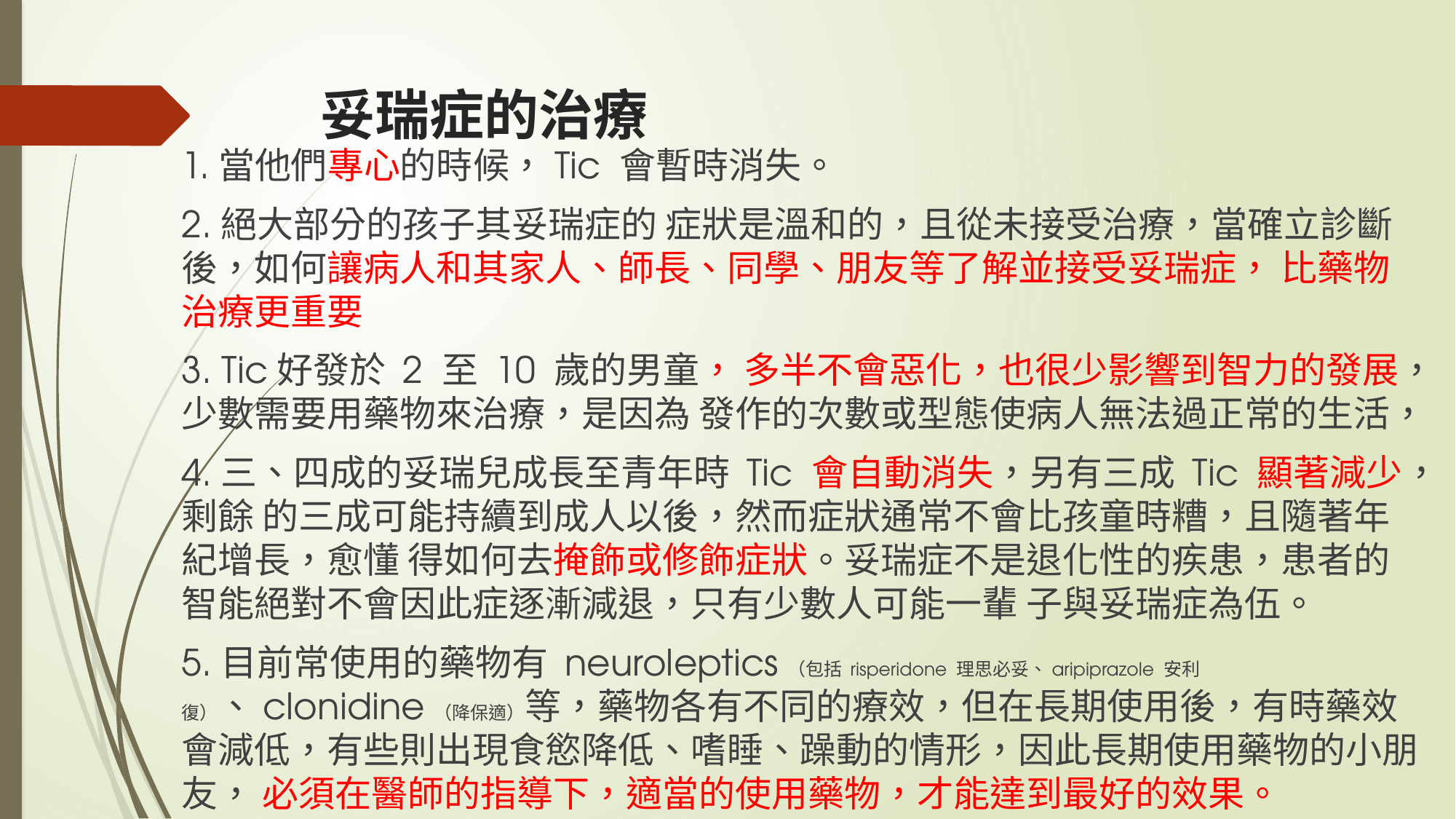

# 妥瑞症的治療
1.當他們專心的時候，Tic 會暫時消失。
2.絕大部分的孩子其妥瑞症的 症狀是溫和的，且從未接受治療，當確立診斷後，如何讓病人和其家人、師長、同學、朋友等了解並接受妥瑞症， 比藥物治療更重要
3. Tic好發於 2 至 10 歲的男童， 多半不會惡化，也很少影響到智力的發展，少數需要用藥物來治療，是因為 發作的次數或型態使病人無法過正常的生活，
4.三、四成的妥瑞兒成長至青年時 Tic 會自動消失，另有三成 Tic 顯著減少，剩餘 的三成可能持續到成人以後，然而症狀通常不會比孩童時糟，且隨著年紀增長，愈懂 得如何去掩飾或修飾症狀。妥瑞症不是退化性的疾患，患者的智能絕對不會因此症逐漸減退，只有少數人可能一輩 子與妥瑞症為伍。
5.目前常使用的藥物有 neuroleptics（包括 risperidone 理思必妥、aripiprazole 安利 復）、clonidine（降保適）等，藥物各有不同的療效，但在長期使用後，有時藥效會減低，有些則出現食慾降低、嗜睡、躁動的情形，因此長期使用藥物的小朋友， 必須在醫師的指導下，適當的使用藥物，才能達到最好的效果。